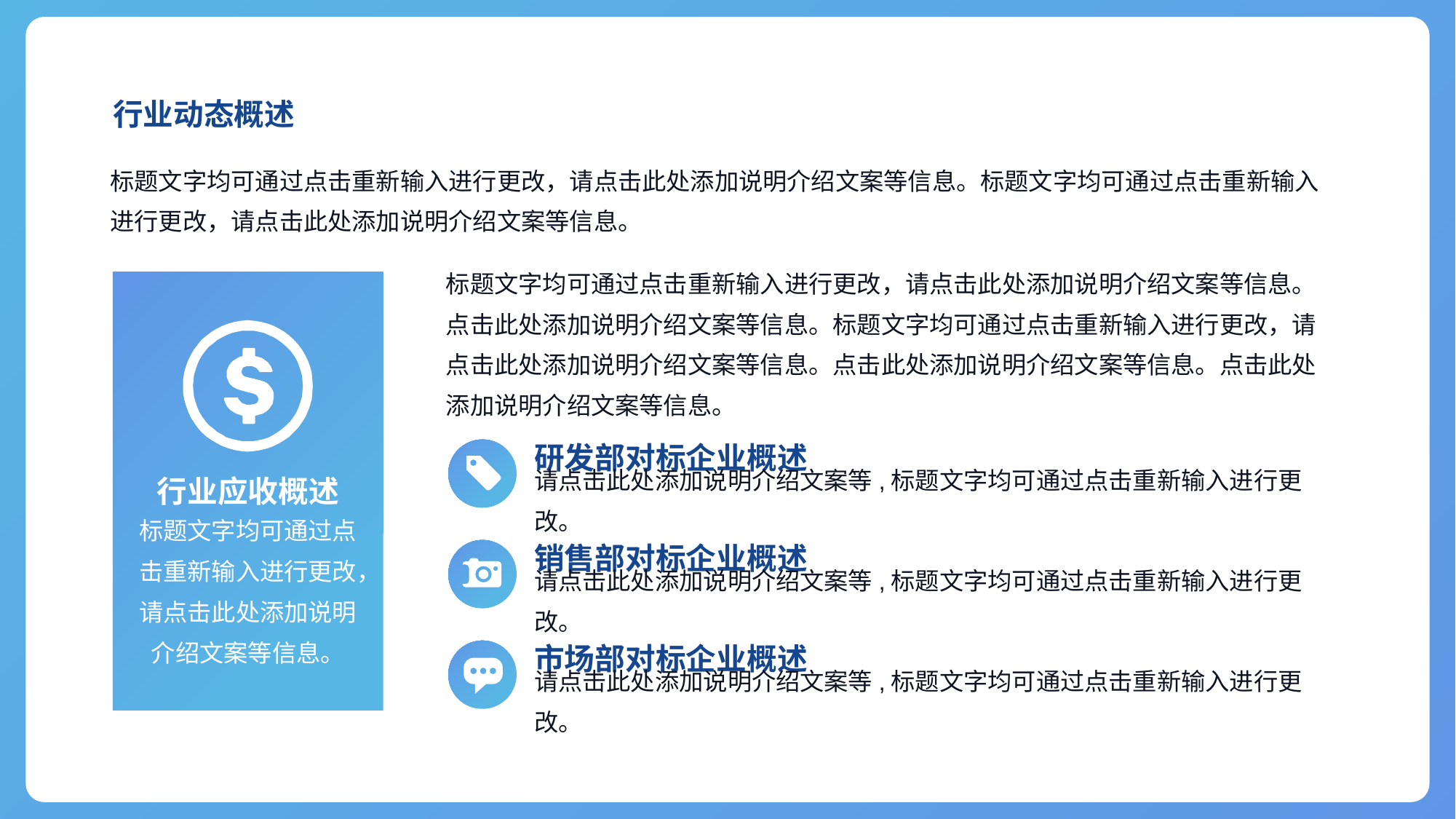

行业动态概述
标题文字均可通过点击重新输入进行更改，请点击此处添加说明介绍文案等信息。标题文字均可通过点击重新输入进行更改，请点击此处添加说明介绍文案等信息。
标题文字均可通过点击重新输入进行更改，请点击此处添加说明介绍文案等信息。点击此处添加说明介绍文案等信息。标题文字均可通过点击重新输入进行更改，请点击此处添加说明介绍文案等信息。点击此处添加说明介绍文案等信息。点击此处添加说明介绍文案等信息。

研发部对标企业概述

行业应收概述
请点击此处添加说明介绍文案等,标题文字均可通过点击重新输入进行更改。
标题文字均可通过点击重新输入进行更改，请点击此处添加说明介绍文案等信息。
销售部对标企业概述

请点击此处添加说明介绍文案等,标题文字均可通过点击重新输入进行更改。
市场部对标企业概述

请点击此处添加说明介绍文案等,标题文字均可通过点击重新输入进行更改。